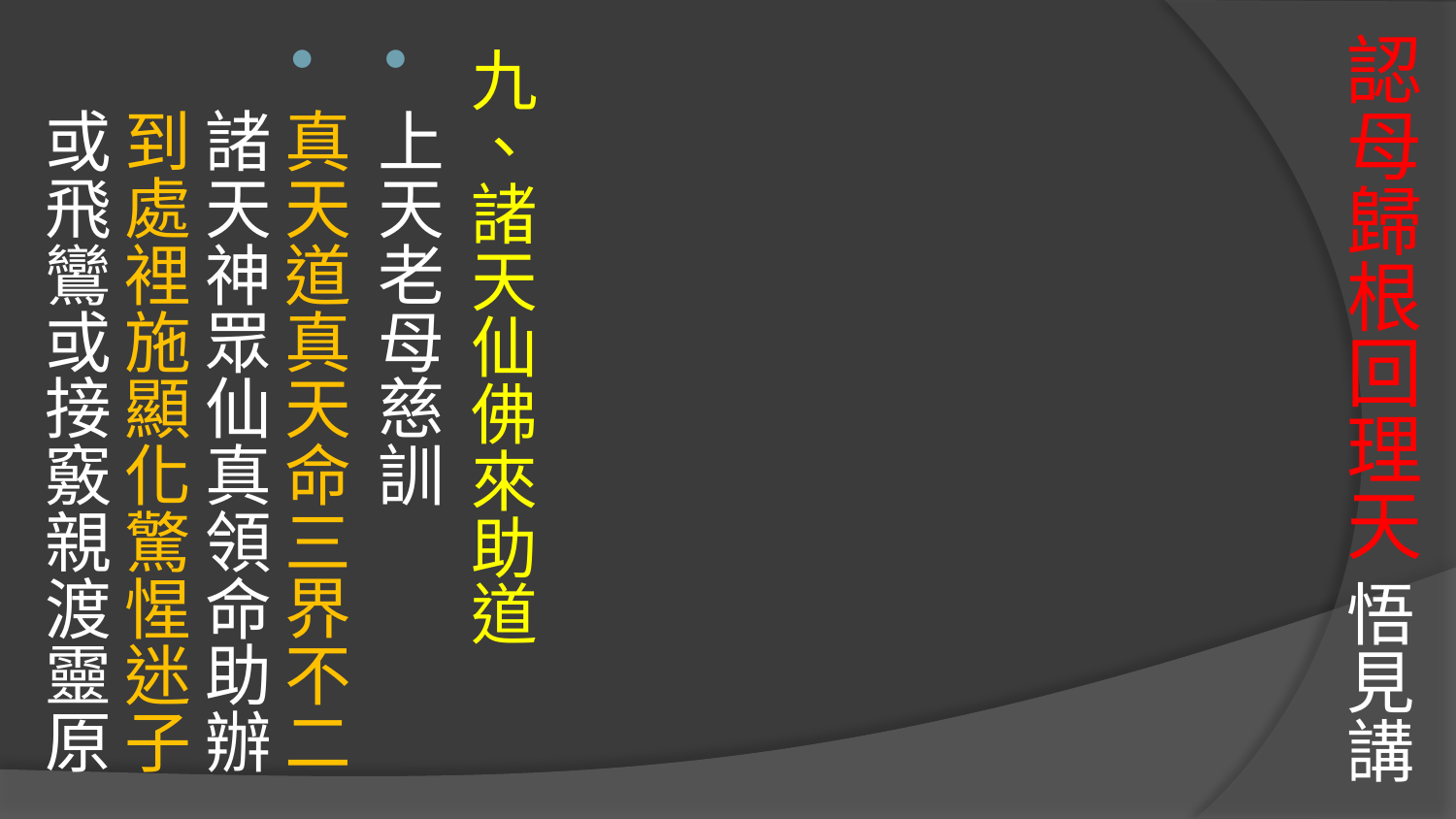

# 認母歸根回理天 悟見講
九、諸天仙佛來助道
上天老母慈訓
真天道真天命三界不二
諸天神眾仙真領命助辦
到處裡施顯化驚惺迷子
或飛鸞或接竅親渡靈原